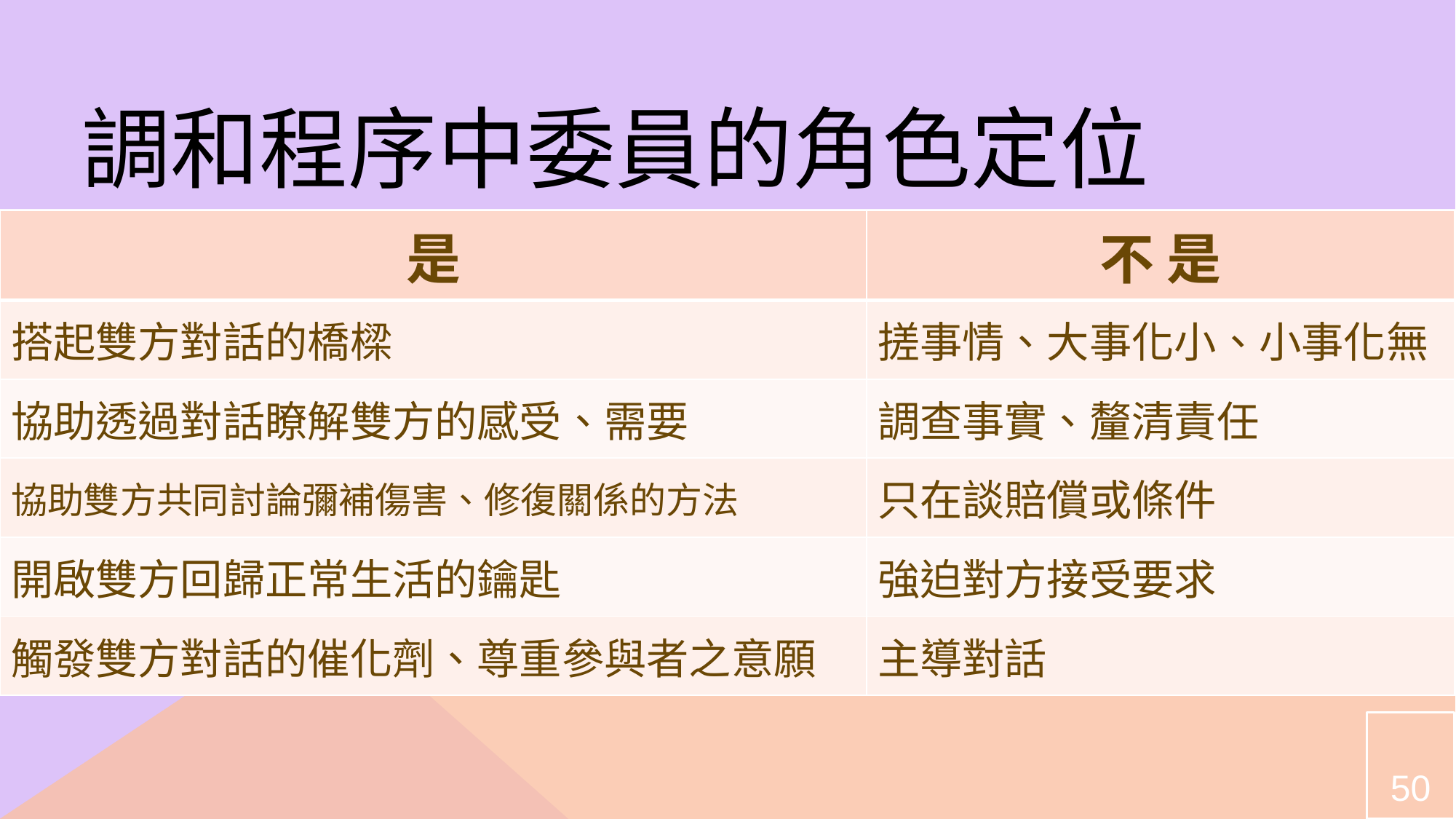

# 調和程序中委員的角色定位
| 是 | 不 是 |
| --- | --- |
| 搭起雙方對話的橋樑 | 搓事情、大事化小、小事化無 |
| 協助透過對話瞭解雙方的感受、需要 | 調查事實、釐清責任 |
| 協助雙方共同討論彌補傷害、修復關係的方法 | 只在談賠償或條件 |
| 開啟雙方回歸正常生活的鑰匙 | 強迫對方接受要求 |
| 觸發雙方對話的催化劑、尊重參與者之意願 | 主導對話 |
50